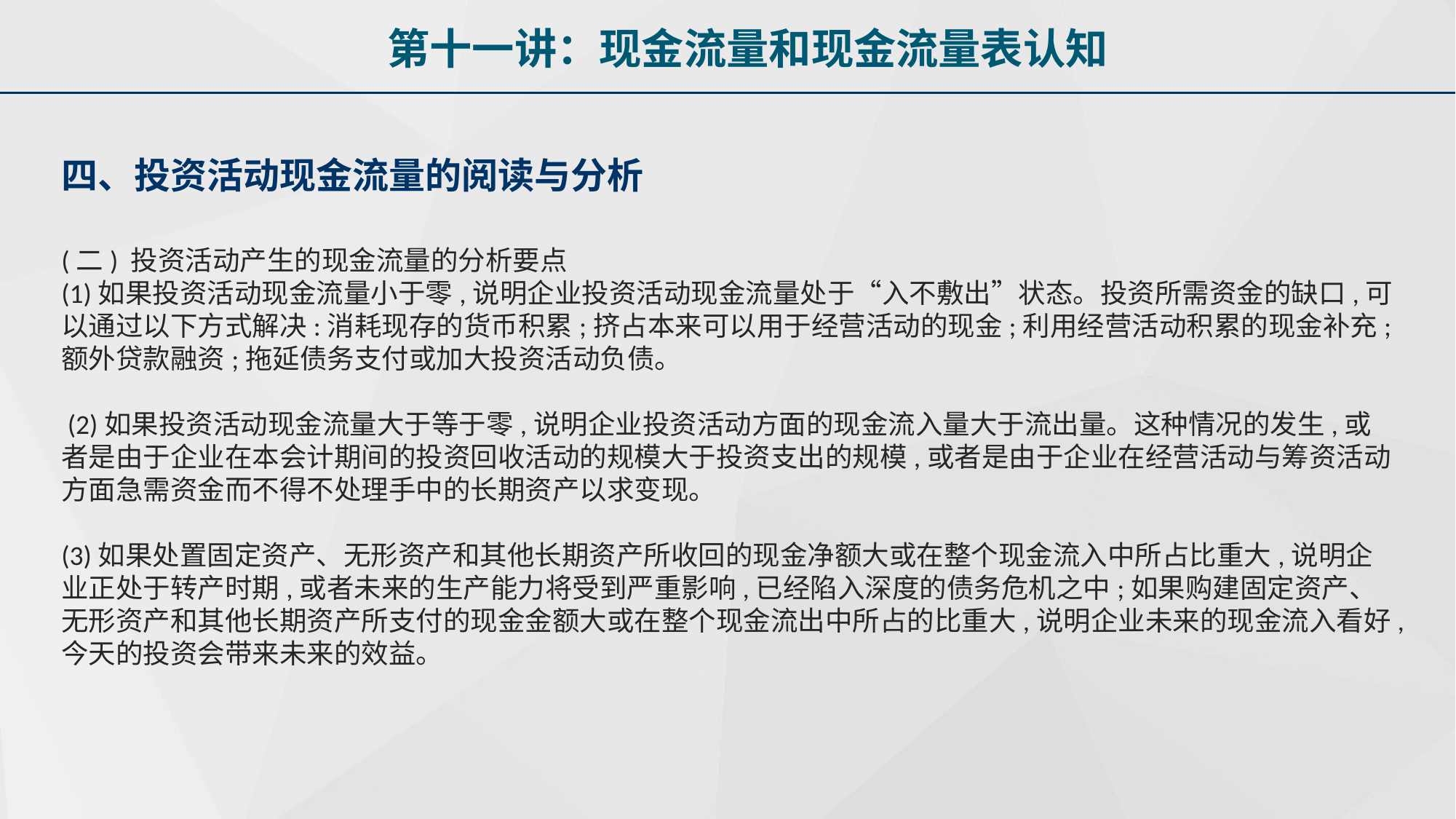

第十一讲：现金流量和现金流量表认知
四、投资活动现金流量的阅读与分析
(二) 投资活动产生的现金流量的分析要点
(1)如果投资活动现金流量小于零,说明企业投资活动现金流量处于“入不敷出”状态。投资所需资金的缺口,可以通过以下方式解决:消耗现存的货币积累;挤占本来可以用于经营活动的现金;利用经营活动积累的现金补充;额外贷款融资;拖延债务支付或加大投资活动负债。

 (2)如果投资活动现金流量大于等于零,说明企业投资活动方面的现金流入量大于流出量。这种情况的发生,或者是由于企业在本会计期间的投资回收活动的规模大于投资支出的规模,或者是由于企业在经营活动与筹资活动方面急需资金而不得不处理手中的长期资产以求变现。

(3)如果处置固定资产、无形资产和其他长期资产所收回的现金净额大或在整个现金流入中所占比重大,说明企业正处于转产时期,或者未来的生产能力将受到严重影响,已经陷入深度的债务危机之中;如果购建固定资产、无形资产和其他长期资产所支付的现金金额大或在整个现金流出中所占的比重大,说明企业未来的现金流入看好,今天的投资会带来未来的效益。